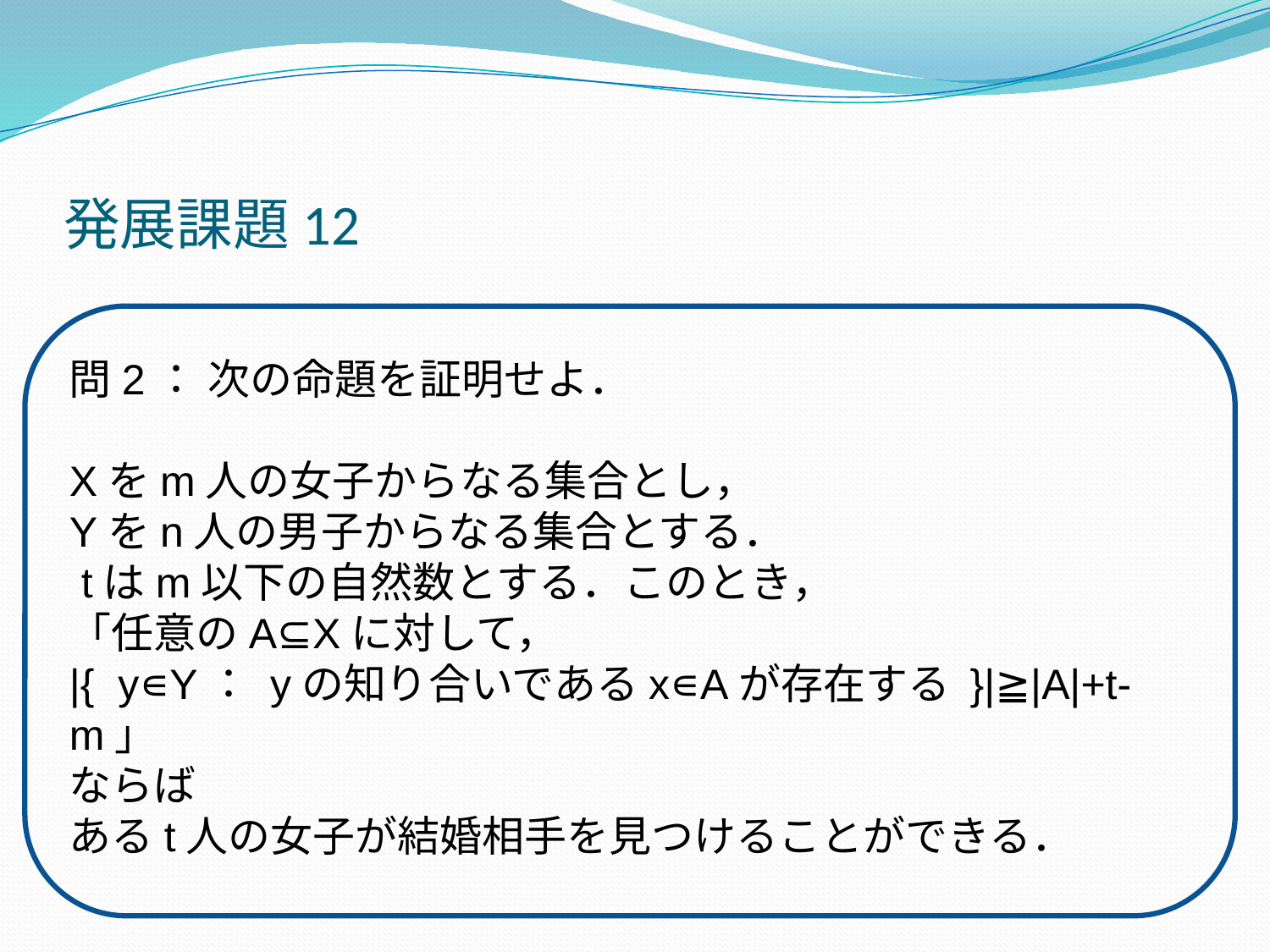

# 発展課題12

問2： 次の命題を証明せよ．

Xをm人の女子からなる集合とし，
Yをn人の男子からなる集合とする．
 tはm以下の自然数とする．このとき，
「任意のA⊆Xに対して，
|{  y∊Y： yの知り合いであるx∊Aが存在する }|≧|A|+t-m」
ならば
あるt人の女子が結婚相手を見つけることができる．